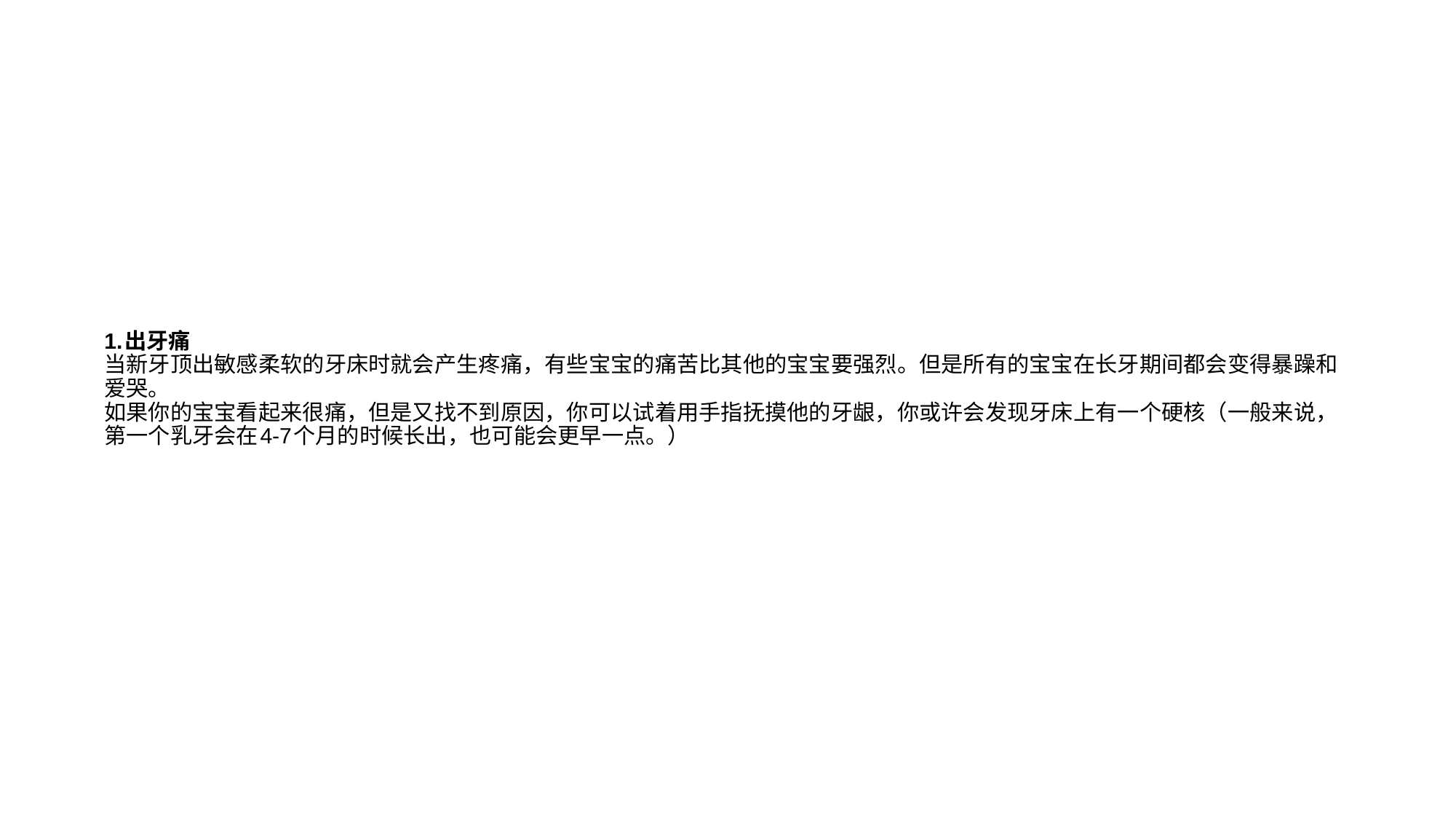

# 1.出牙痛　 当新牙顶出敏感柔软的牙床时就会产生疼痛，有些宝宝的痛苦比其他的宝宝要强烈。但是所有的宝宝在长牙期间都会变得暴躁和爱哭。 如果你的宝宝看起来很痛，但是又找不到原因，你可以试着用手指抚摸他的牙龈，你或许会发现牙床上有一个硬核（一般来说，第一个乳牙会在4-7个月的时候长出，也可能会更早一点。）